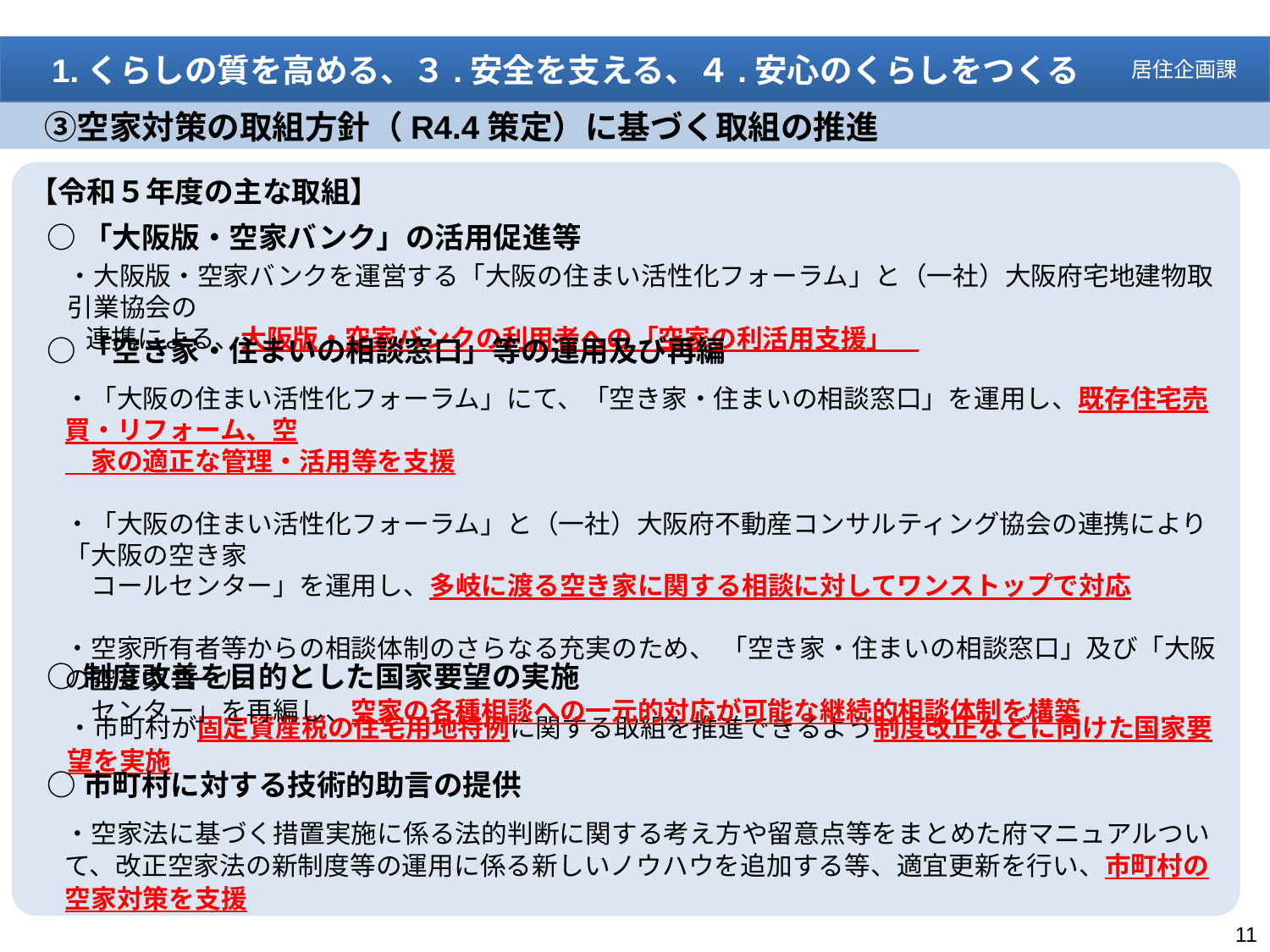

1.くらしの質を高める、３.安全を支える、４.安心のくらしをつくる
居住企画課
　③空家対策の取組方針（R4.4策定）に基づく取組の推進

【令和５年度の主な取組】
○「大阪版・空家バンク」の活用促進等
・大阪版・空家バンクを運営する「大阪の住まい活性化フォーラム」と（一社）大阪府宅地建物取引業協会の
  連携による、大阪版・空家バンクの利用者への「空家の利活用支援」
○「空き家・住まいの相談窓口」等の運用及び再編
・「大阪の住まい活性化フォーラム」にて、「空き家・住まいの相談窓口」を運用し、既存住宅売買・リフォーム、空
　家の適正な管理・活用等を支援

・「大阪の住まい活性化フォーラム」と（一社）大阪府不動産コンサルティング協会の連携により「大阪の空き家
　コールセンター」を運用し、多岐に渡る空き家に関する相談に対してワンストップで対応

・空家所有者等からの相談体制のさらなる充実のため、 「空き家・住まいの相談窓口」及び「大阪の空き家コール
　センター」を再編し、空家の各種相談への一元的対応が可能な継続的相談体制を構築
○制度改善を目的とした国家要望の実施
・市町村が固定資産税の住宅用地特例に関する取組を推進できるよう制度改正などに向けた国家要望を実施

○市町村に対する技術的助言の提供
・空家法に基づく措置実施に係る法的判断に関する考え方や留意点等をまとめた府マニュアルついて、改正空家法の新制度等の運用に係る新しいノウハウを追加する等、適宜更新を行い、市町村の空家対策を支援

11